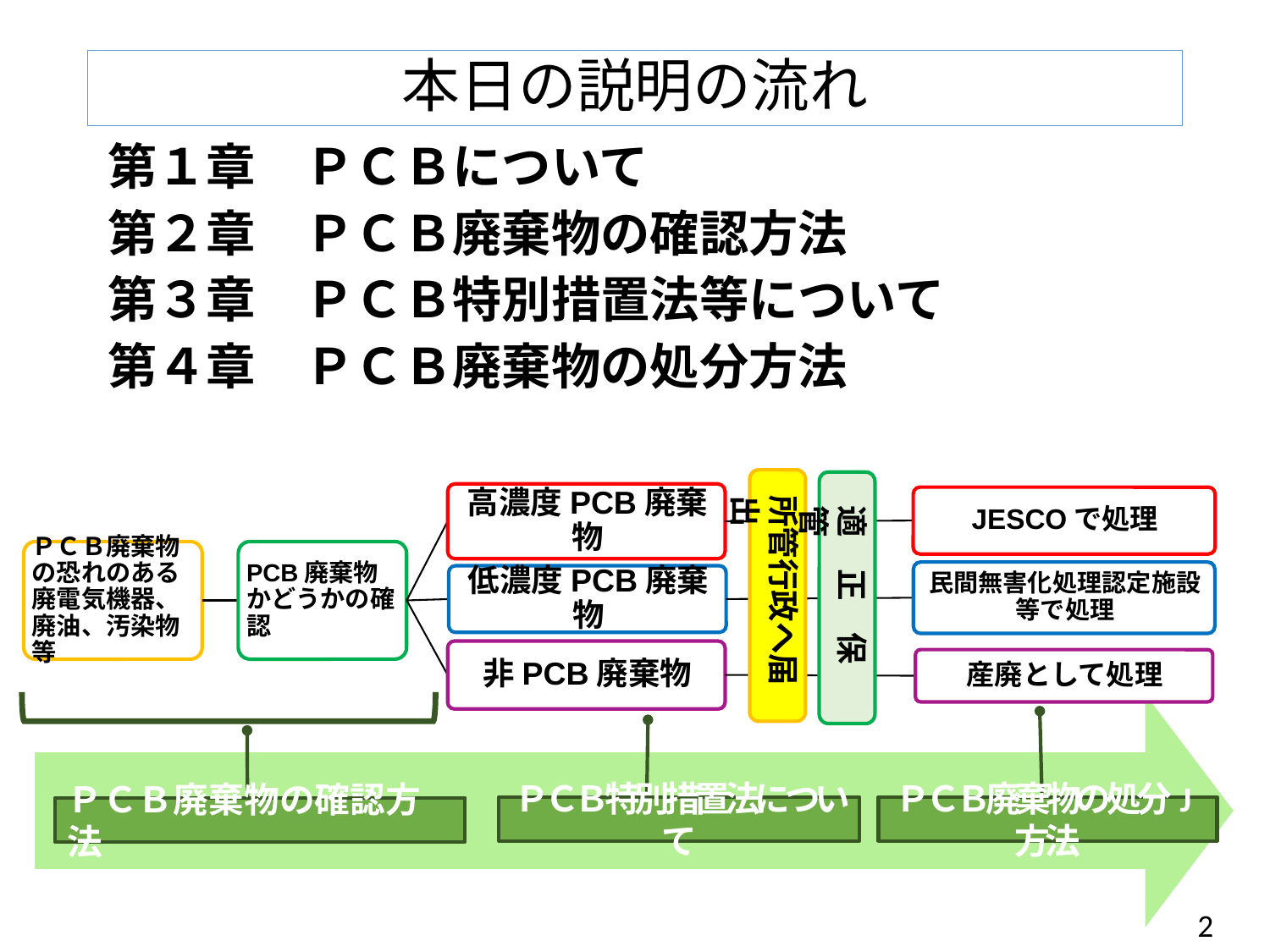

# 本日の説明の流れ
第１章　ＰＣＢについて
第２章　ＰＣＢ廃棄物の確認方法
第３章　ＰＣＢ特別措置法等について
第４章　ＰＣＢ廃棄物の処分方法
ＰＣＢ廃棄物の恐れのある廃電気機器、 廃油、汚染物等

PCB廃棄物かどうかの確認

高濃度PCB廃棄物

JESCOで処理

低濃度PCB廃棄物

民間無害化処理認定施設等で処理

非PCB廃棄物

産廃として処理

所管行政へ届出

適　正　保　管

ＰＣＢ特別措置法について
ＰＣＢ廃棄物の処分J方法
ＰＣＢ廃棄物の確認方法